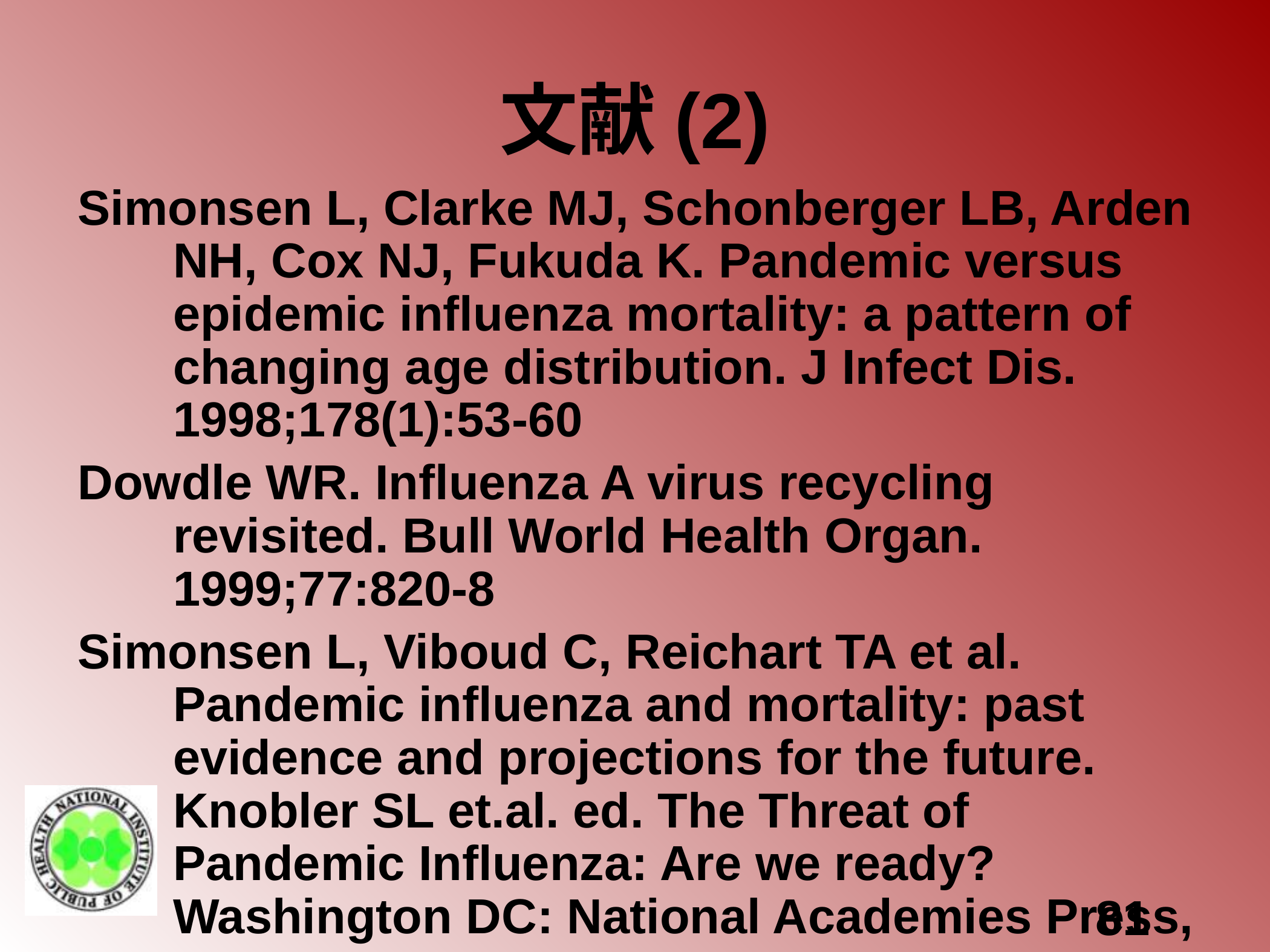

# 文献(2)
Simonsen L, Clarke MJ, Schonberger LB, Arden NH, Cox NJ, Fukuda K. Pandemic versus epidemic influenza mortality: a pattern of changing age distribution. J Infect Dis. 1998;178(1):53-60
Dowdle WR. Influenza A virus recycling revisited. Bull World Health Organ. 1999;77:820-8
Simonsen L, Viboud C, Reichart TA et al. Pandemic influenza and mortality: past evidence and projections for the future. Knobler SL et.al. ed. The Threat of Pandemic Influenza: Are we ready? Washington DC: National Academies Press, 2005